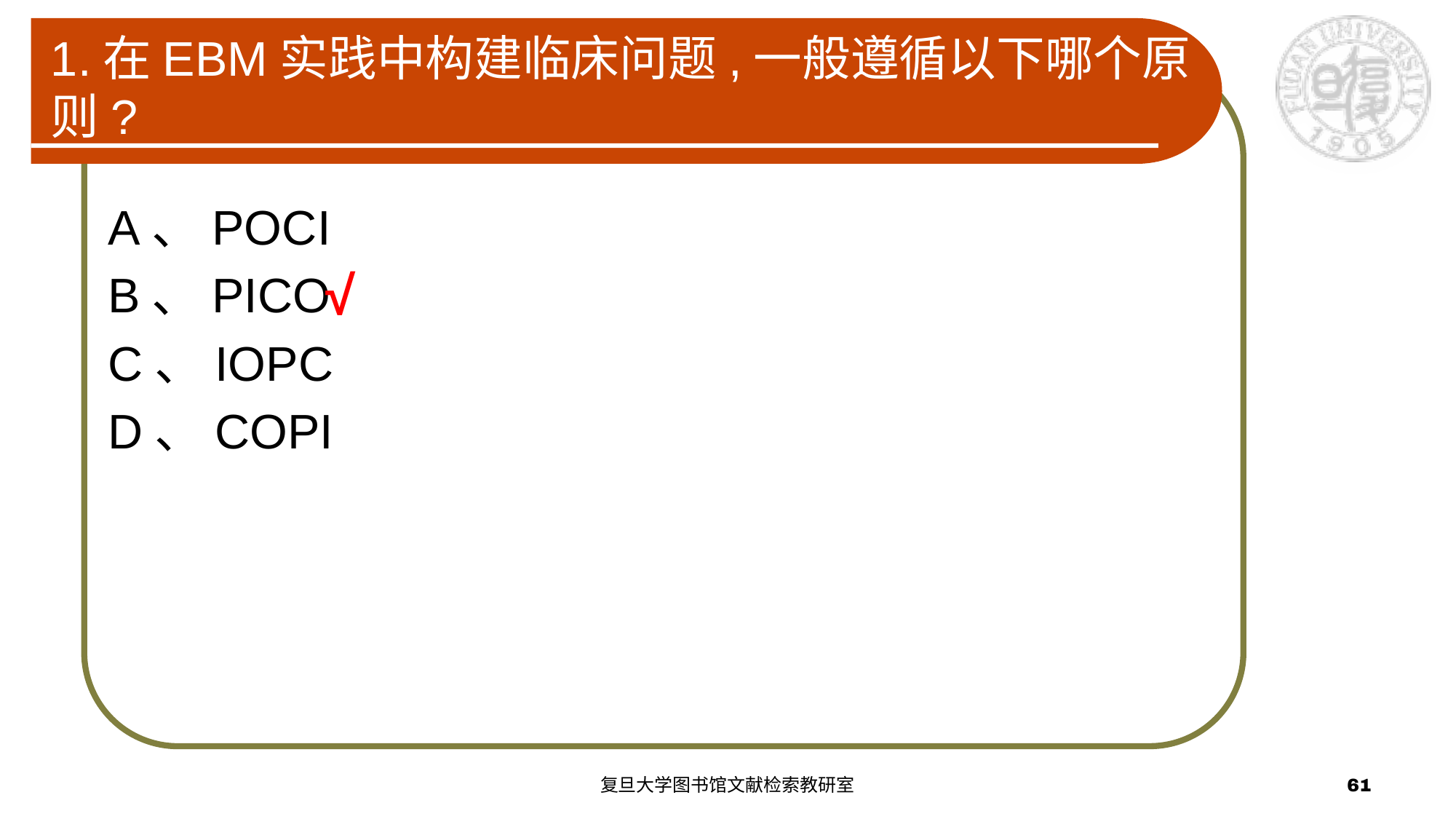

# 1.在EBM实践中构建临床问题,一般遵循以下哪个原则?
A、POCI
B、PICO
C、IOPC
D、COPI

√
复旦大学图书馆文献检索教研室
61